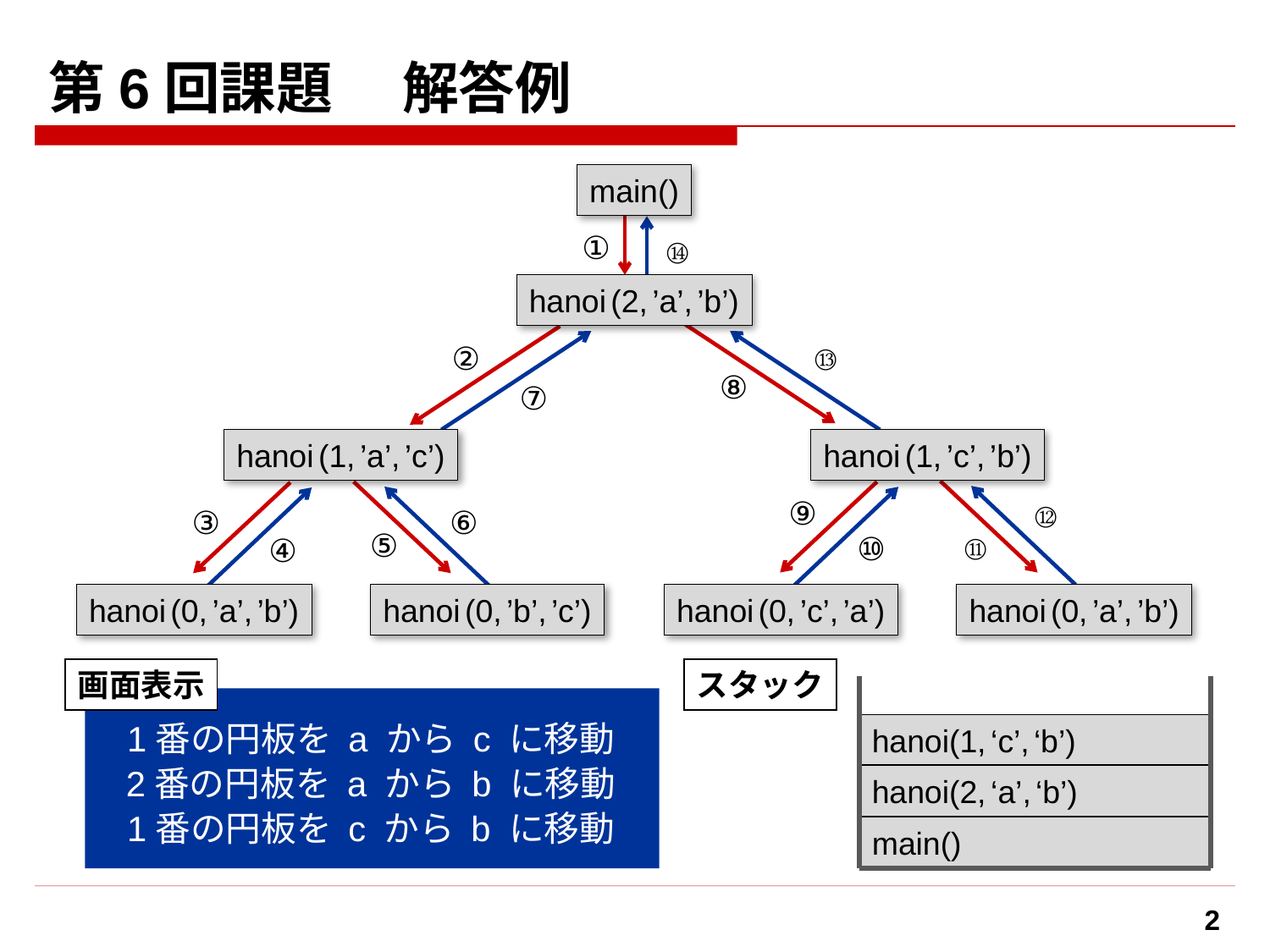

# 第6回課題 　解答例
main()
①
⑭
hanoi (2, ’a’, ’b’)
⑧
②
⑦
⑬
hanoi (1, ’a’, ’c’)
hanoi (1, ’c’, ’b’)
⑪
⑤
⑨
③
⑫
⑥
⑩
④
hanoi (0, ’a’, ’b’)
hanoi (0, ’b’, ’c’)
hanoi (0, ’c’, ’a’)
hanoi (0, ’a’, ’b’)
画面表示
スタック

1番の円板を a から c に移動
hanoi(1, ‘a’, ‘c’)
hanoi(1, ‘c’, ‘b’)
hanoi(1, ‘a’, ‘c’)
hanoi(1, ‘c’, ‘b’)
2番の円板を a から b に移動
hanoi(2, ‘a’, ‘b’)
hanoi(2, ‘a’, ‘b’)
1番の円板を c から b に移動
main()
2